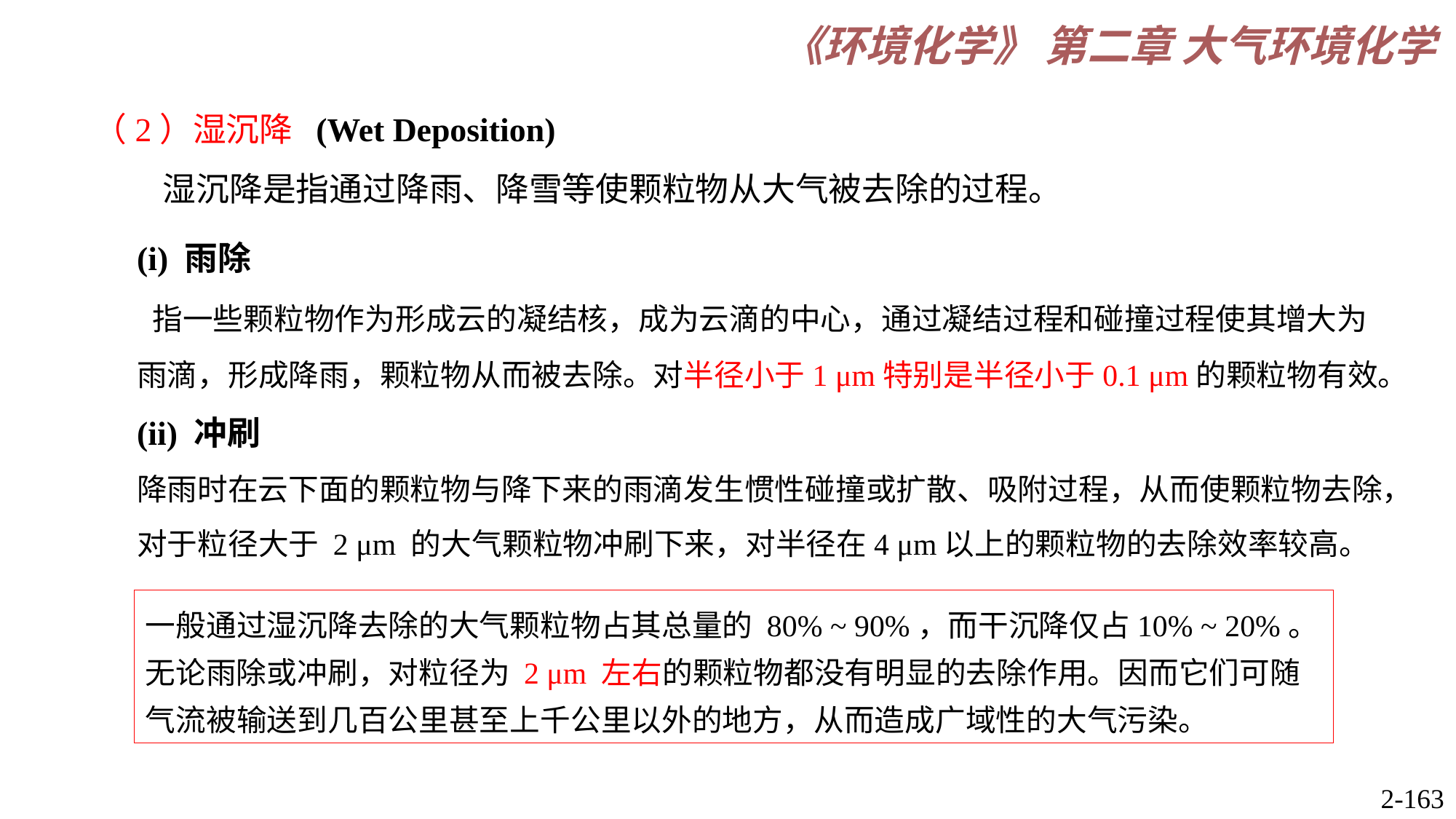

（2）湿沉降  (Wet Deposition)
        湿沉降是指通过降雨、降雪等使颗粒物从大气被去除的过程。
(i) 雨除
 指一些颗粒物作为形成云的凝结核，成为云滴的中心，通过凝结过程和碰撞过程使其增大为雨滴，形成降雨，颗粒物从而被去除。对半径小于1 μm特别是半径小于0.1 μm的颗粒物有效。
(ii) 冲刷
降雨时在云下面的颗粒物与降下来的雨滴发生惯性碰撞或扩散、吸附过程，从而使颗粒物去除，对于粒径大于 2 μm 的大气颗粒物冲刷下来，对半径在4 μm以上的颗粒物的去除效率较高。
一般通过湿沉降去除的大气颗粒物占其总量的 80% ~ 90%，而干沉降仅占10% ~ 20%。
无论雨除或冲刷，对粒径为 2 μm 左右的颗粒物都没有明显的去除作用。因而它们可随气流被输送到几百公里甚至上千公里以外的地方，从而造成广域性的大气污染。
2-163